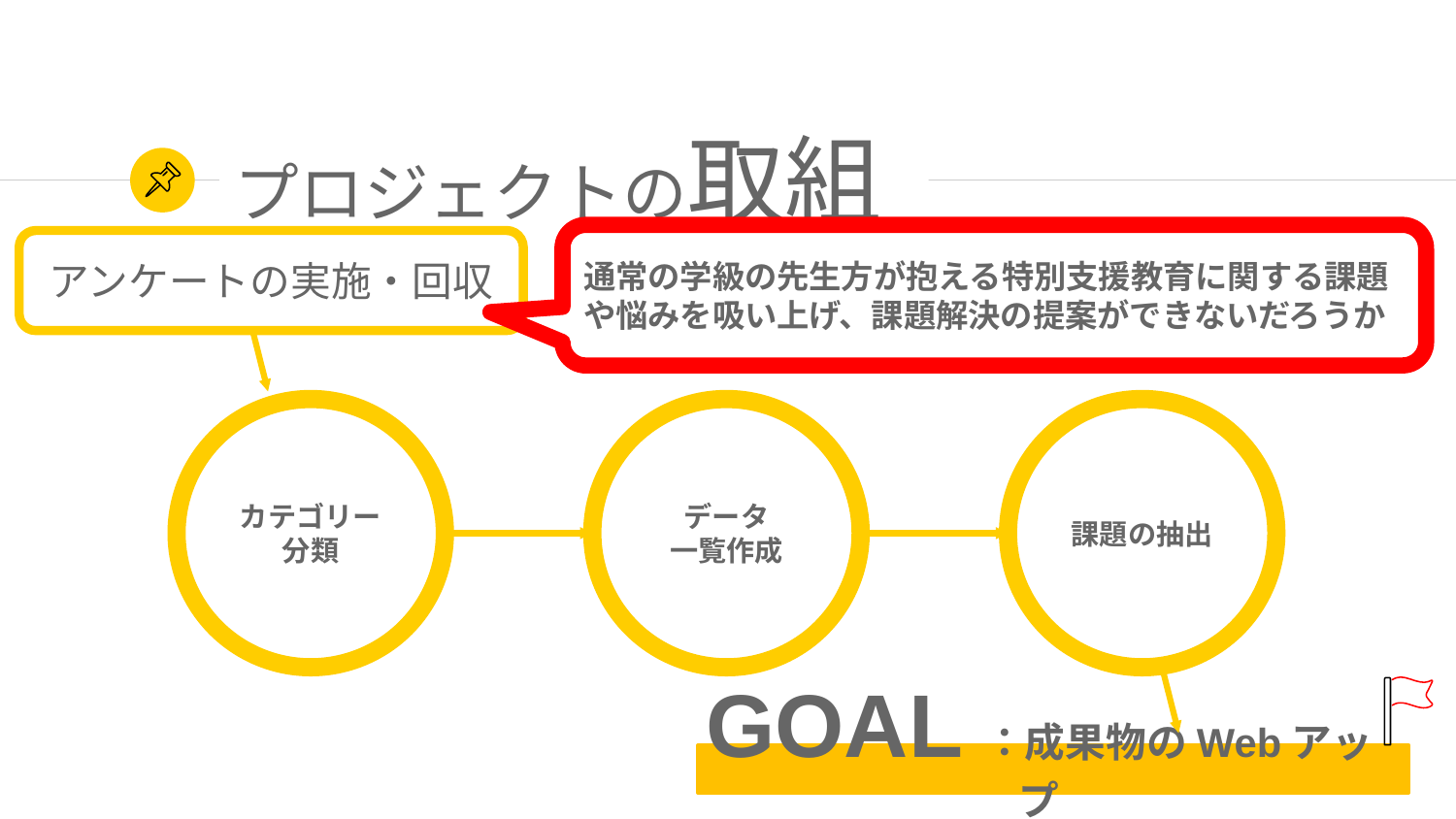

# プロジェクトの取組

通常の学級の先生方が抱える特別支援教育に関する課題や悩みを吸い上げ、課題解決の提案ができないだろうか
アンケートの実施・回収
カテゴリー分類
データ
一覧作成
課題の抽出

GOAL：成果物のWebアップ